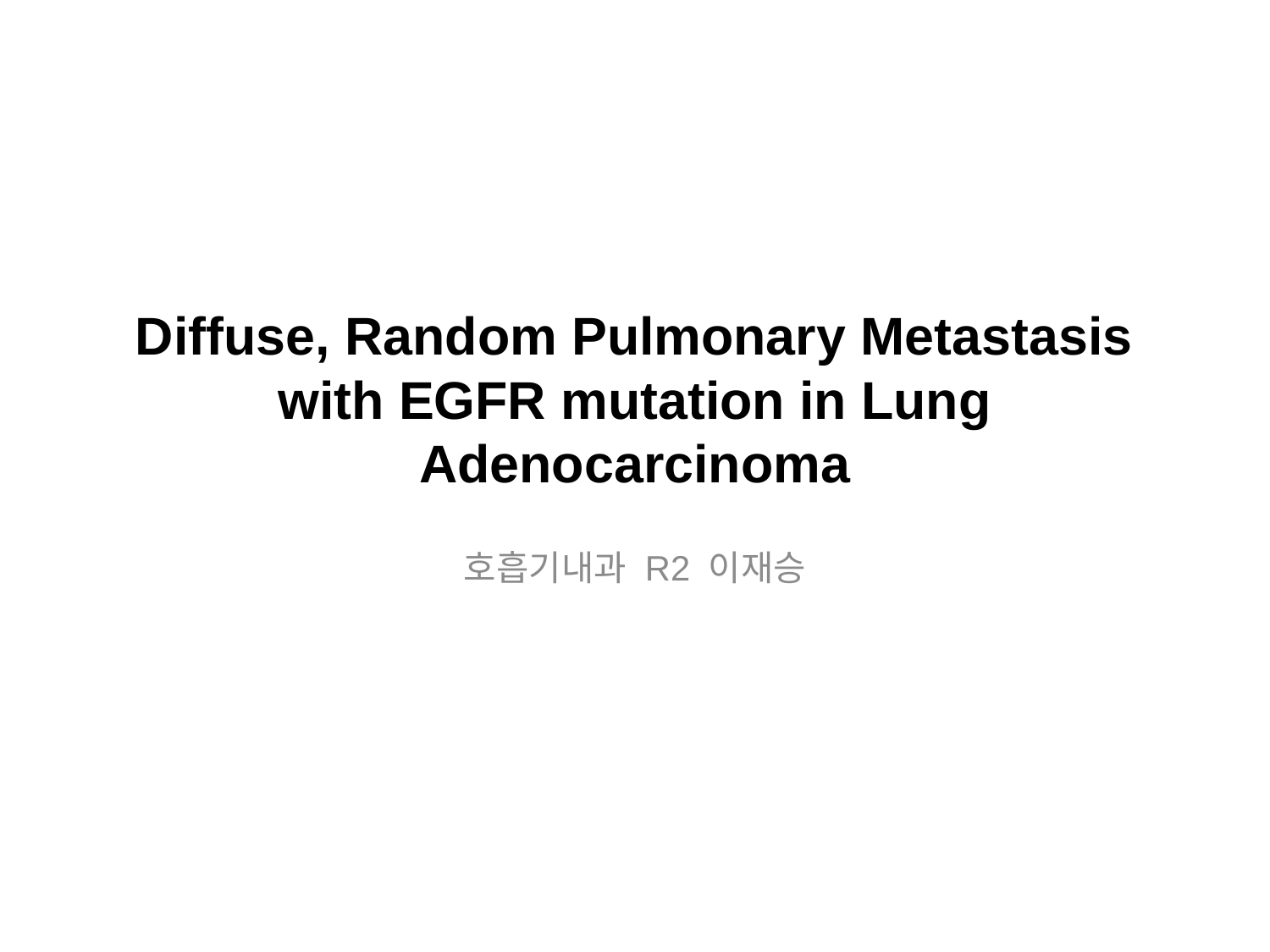

# Diffuse, Random Pulmonary Metastasis with EGFR mutation in Lung Adenocarcinoma
호흡기내과 R2 이재승